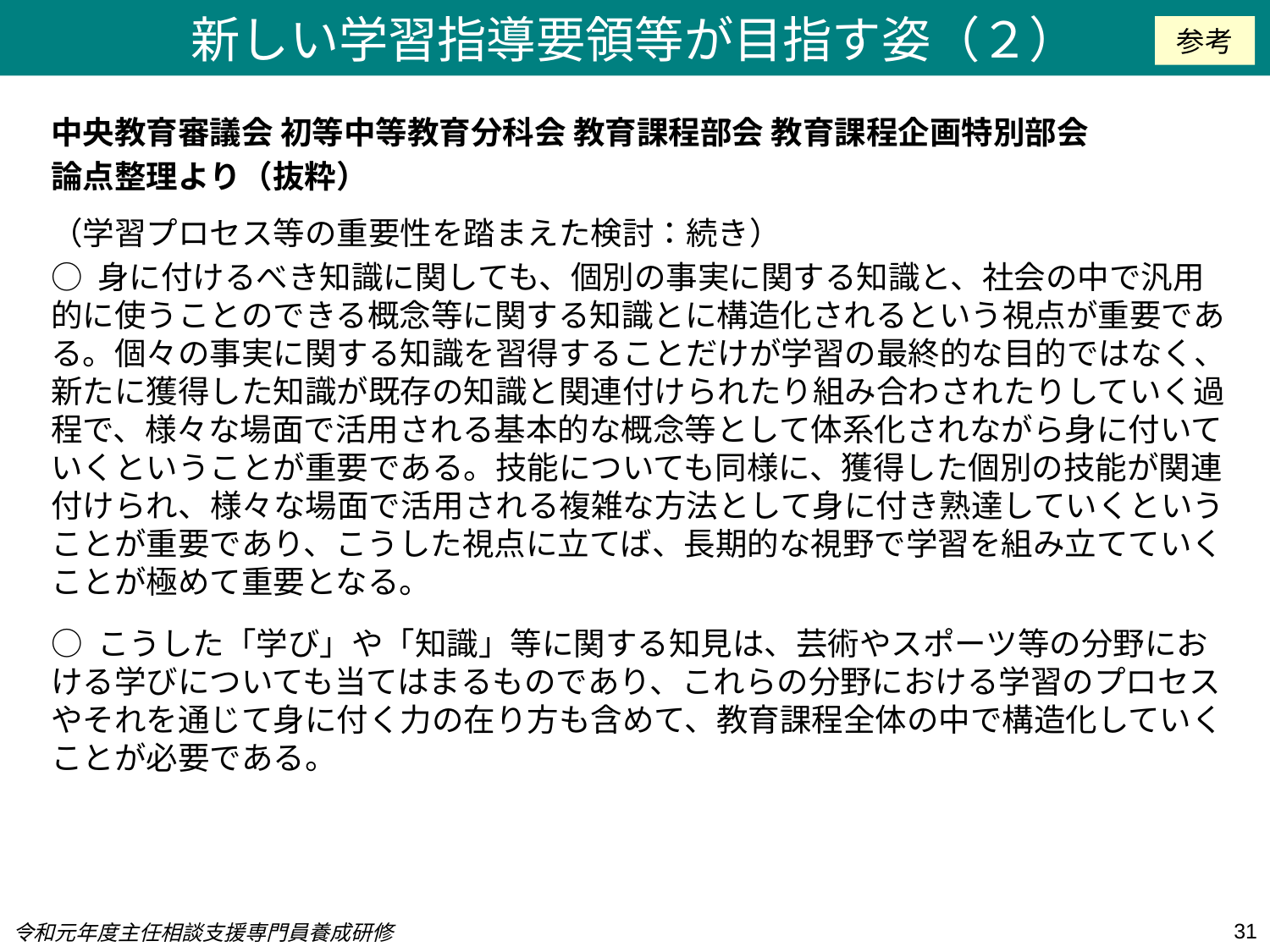

新しい学習指導要領等が目指す姿（２）
参考
中央教育審議会 初等中等教育分科会 教育課程部会 教育課程企画特別部会
論点整理より（抜粋）

（学習プロセス等の重要性を踏まえた検討：続き）
○ 身に付けるべき知識に関しても、個別の事実に関する知識と、社会の中で汎用的に使うことのできる概念等に関する知識とに構造化されるという視点が重要である。個々の事実に関する知識を習得することだけが学習の最終的な目的ではなく、新たに獲得した知識が既存の知識と関連付けられたり組み合わされたりしていく過程で、様々な場面で活用される基本的な概念等として体系化されながら身に付いていくということが重要である。技能についても同様に、獲得した個別の技能が関連付けられ、様々な場面で活用される複雑な方法として身に付き熟達していくということが重要であり、こうした視点に立てば、長期的な視野で学習を組み立てていくことが極めて重要となる。

○ こうした「学び」や「知識」等に関する知見は、芸術やスポーツ等の分野における学びについても当てはまるものであり、これらの分野における学習のプロセスやそれを通じて身に付く力の在り方も含めて、教育課程全体の中で構造化していくことが必要である。
31
令和元年度主任相談支援専門員養成研修